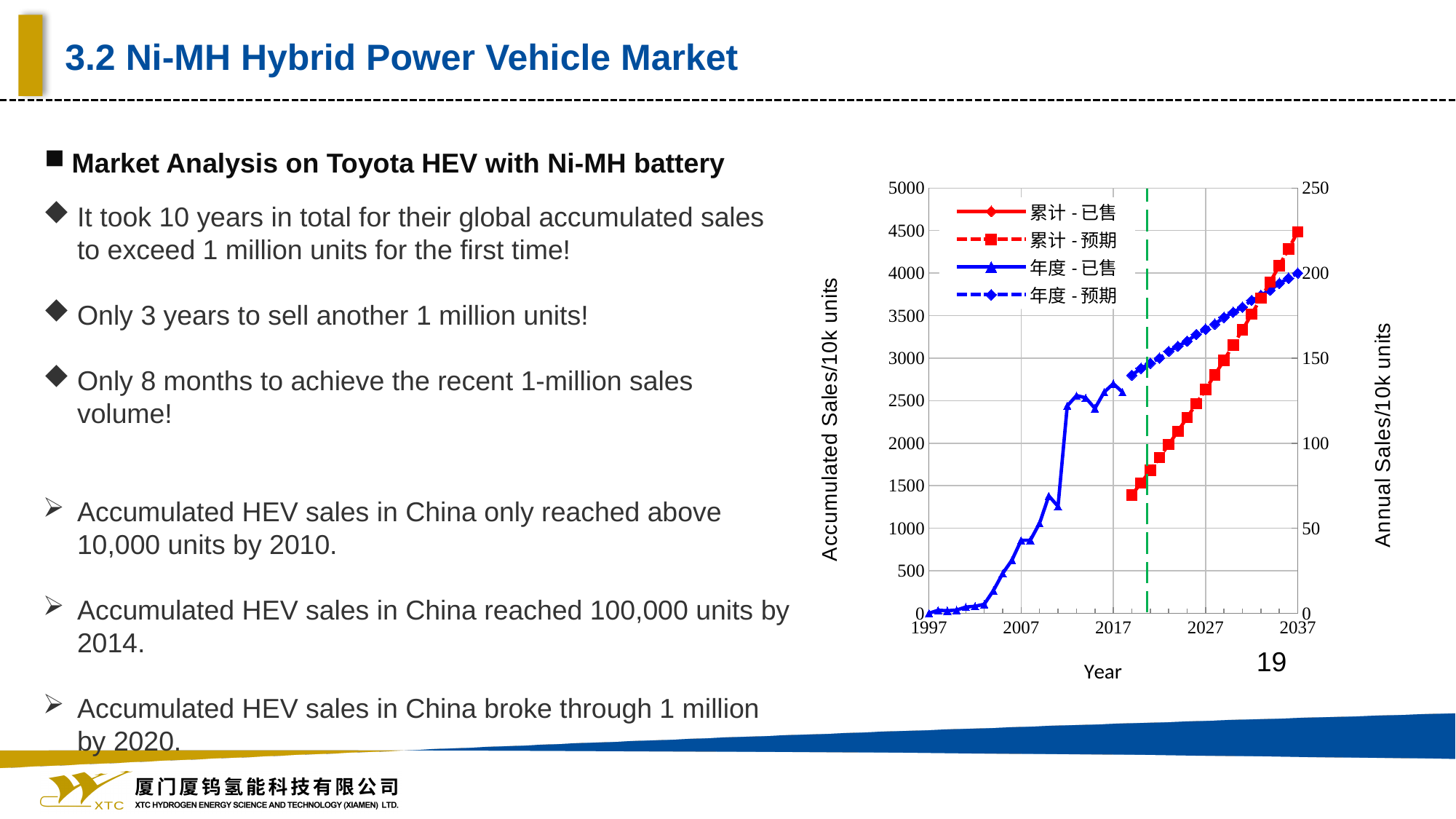

3.2 Ni-MH Hybrid Power Vehicle Market
Market Analysis on Toyota HEV with Ni-MH battery

### Chart

| Category | 累计-已售 | 累计-预期 | 年度-已售 | 年度-预期 |
|---|---|---|---|---|
19
It took 10 years in total for their global accumulated sales to exceed 1 million units for the first time!

Only 3 years to sell another 1 million units!

Only 8 months to achieve the recent 1-million sales volume!

Accumulated HEV sales in China only reached above 10,000 units by 2010.

Accumulated HEV sales in China reached 100,000 units by 2014.

Accumulated HEV sales in China broke through 1 million by 2020.